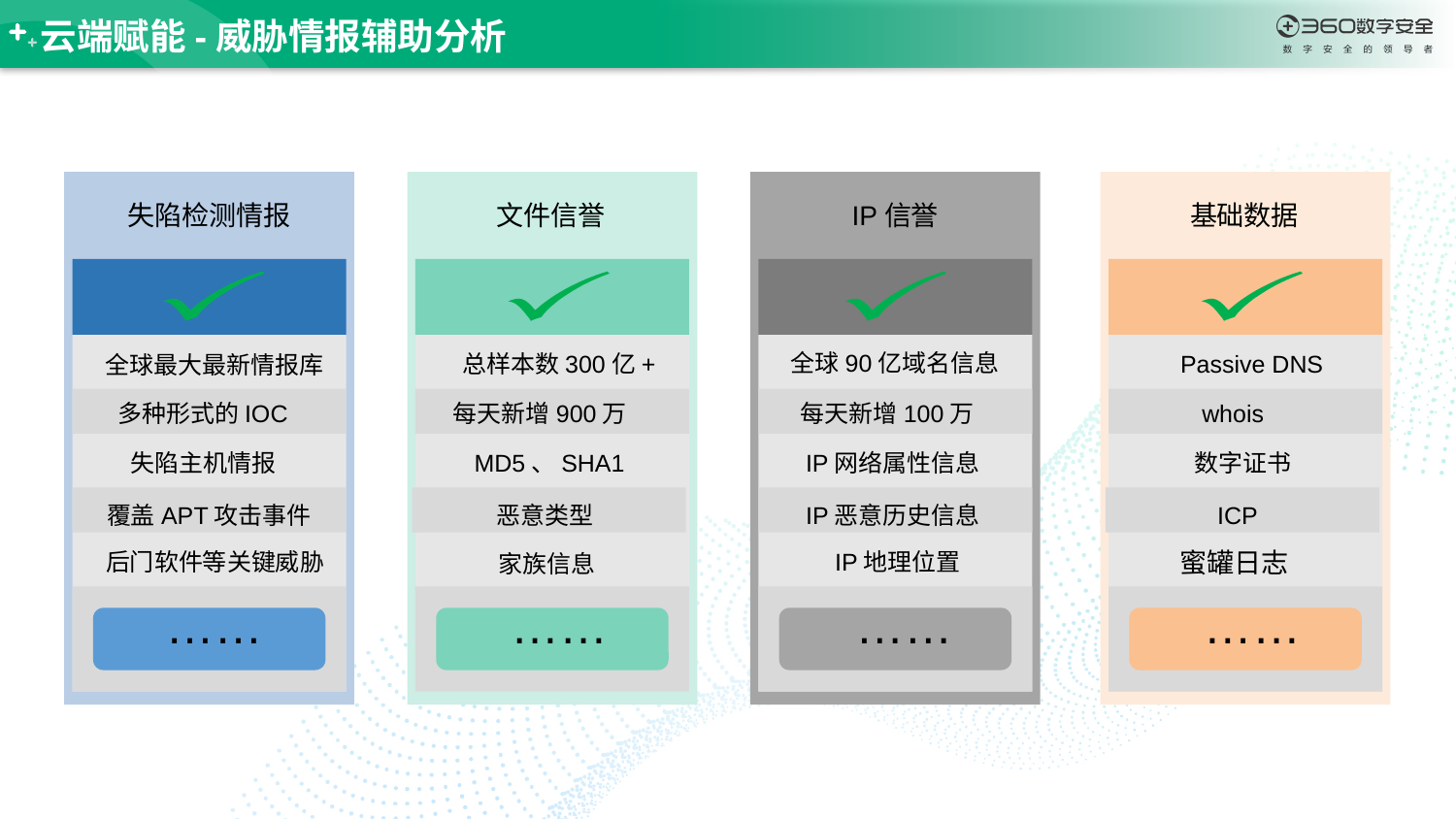

云端赋能-威胁情报辅助分析

IP信誉

全球90亿域名信息

每天新增100万
IP网络属性信息

IP恶意历史信息
IP地理位置

失陷检测情报

全球最大最新情报库

多种形式的IOC
失陷主机情报

覆盖APT攻击事件
后门软件等关键威胁

文件信誉

总样本数300亿+

每天新增900万
MD5、SHA1

恶意类型
 家族信息

基础数据

Passive DNS

whois
数字证书

ICP
蜜罐日志

……

……
……
……